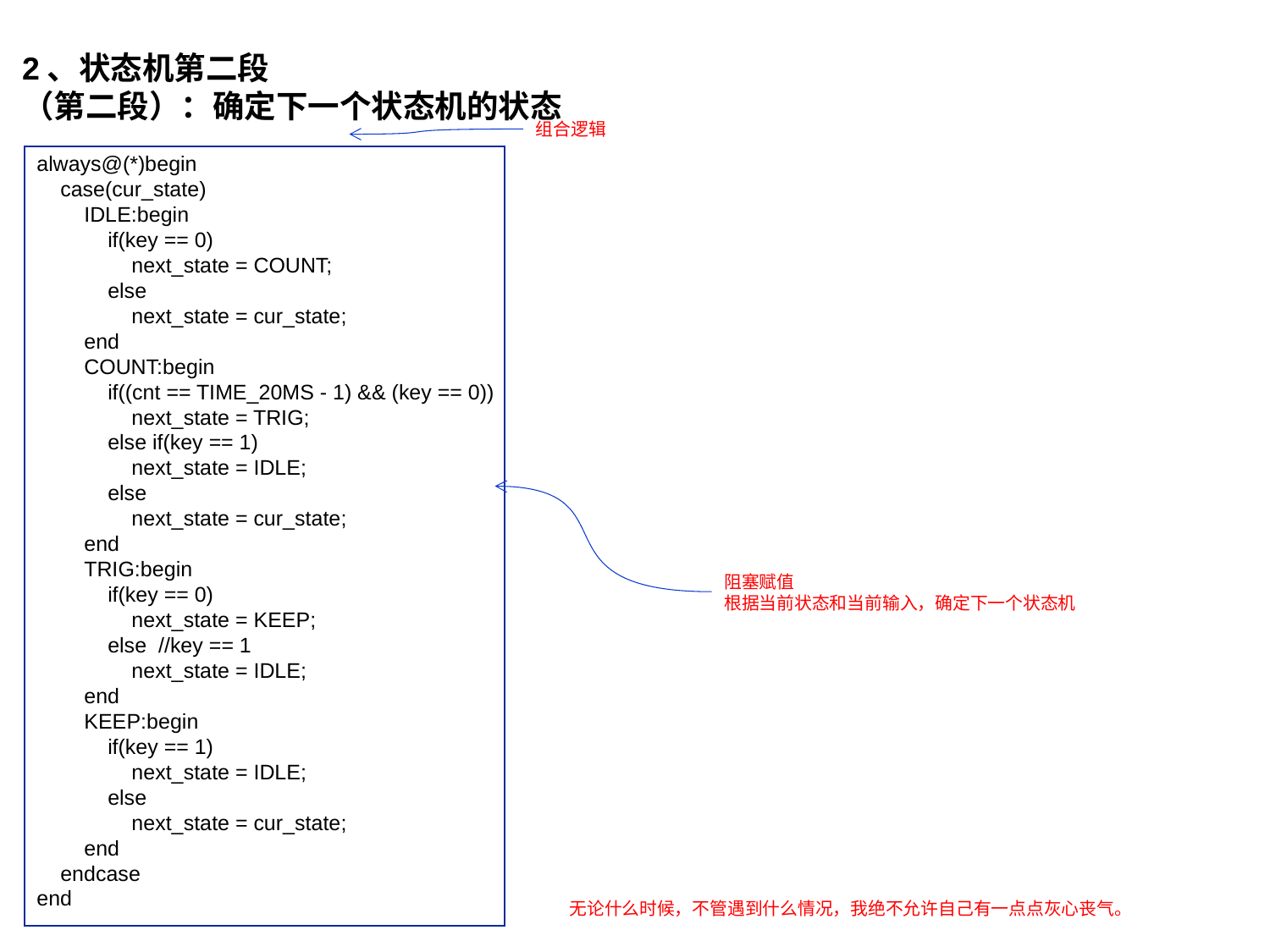

2、状态机第二段
（第二段）：确定下一个状态机的状态
组合逻辑
always@(*)begin
    case(cur_state)
        IDLE:begin
            if(key == 0)
                next_state = COUNT;
            else
                next_state = cur_state;
        end
        COUNT:begin
            if((cnt == TIME_20MS - 1) && (key == 0))
                next_state = TRIG;
            else if(key == 1)
                next_state = IDLE;
            else
                next_state = cur_state;
        end
        TRIG:begin
            if(key == 0)
                next_state = KEEP;
            else  //key == 1
                next_state = IDLE;
        end
        KEEP:begin
            if(key == 1)
                next_state = IDLE;
            else
                next_state = cur_state;
        end
    endcase
end

阻塞赋值
根据当前状态和当前输入，确定下一个状态机
无论什么时候，不管遇到什么情况，我绝不允许自己有一点点灰心丧气。